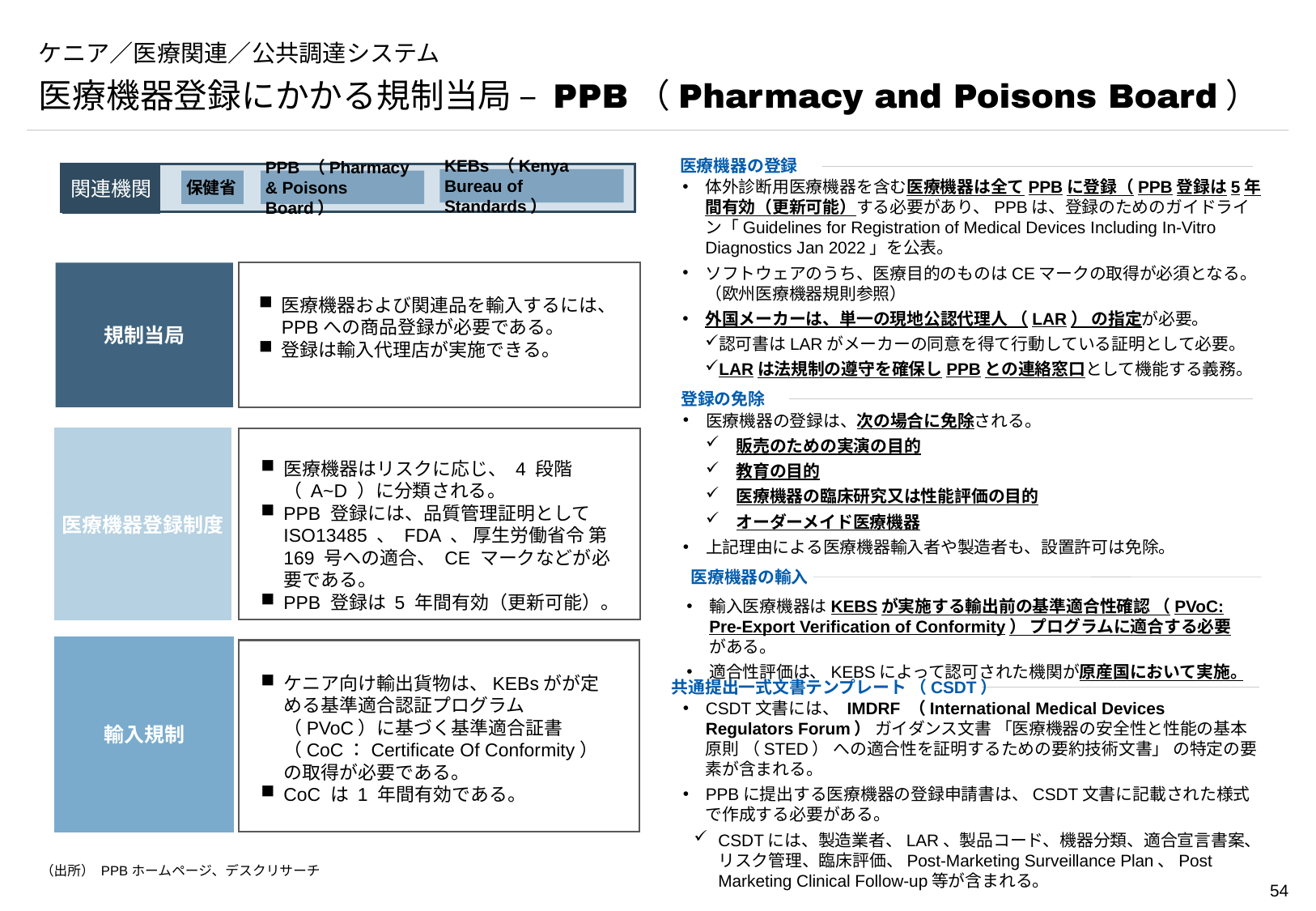

# ケニア／医療関連／公共調達システム
医療機器登録にかかる規制当局 – PPB（Pharmacy and Poisons Board）
医療機器の登録
体外診断用医療機器を含む医療機器は全てPPBに登録（PPB登録は5年間有効（更新可能）する必要があり、PPBは、登録のためのガイドライン「Guidelines for Registration of Medical Devices Including In-Vitro Diagnostics Jan 2022」を公表。
ソフトウェアのうち、医療目的のものはCEマークの取得が必須となる。（欧州医療機器規則参照）
外国メーカーは、単一の現地公認代理人 （LAR） の指定が必要。
認可書はLARがメーカーの同意を得て行動している証明として必要。
LARは法規制の遵守を確保しPPBとの連絡窓口として機能する義務。

関連機関
KEBs （Kenya Bureau of Standards）
保健省
PPB （Pharmacy & Poisons Board）
規制当局

医療機器および関連品を輸入するには、 PPBへの商品登録が必要である。
登録は輸入代理店が実施できる。
登録の免除
医療機器の登録は、次の場合に免除される。
販売のための実演の目的
教育の目的
医療機器の臨床研究又は性能評価の目的
オーダーメイド医療機器
上記理由による医療機器輸入者や製造者も、設置許可は免除。
医療機器はリスクに応じ、 4 段階（ A~D ）に分類される。過去の分類事例は以下サイトから検索できる。
医療機器登録制度
医療機器はリスクに応じ、 4 段階（ A~D ）に分類される。
PPB 登録には、品質管理証明として ISO13485 、 FDA 、 厚生労働省令 第 169 号への適合、 CE マークなどが必要である。
PPB 登録は 5 年間有効（更新可能）。
医療機器の輸入
輸入医療機器はKEBSが実施する輸出前の基準適合性確認 （PVoC: Pre-Export Verification of Conformity） プログラムに適合する必要がある。
適合性評価は、KEBSによって認可された機関が原産国において実施。
輸入規制

ケニア向け輸出貨物は、KEBsがが定める基準適合認証プログラム（PVoC）に基づく基準適合証書 （CoC：Certificate Of Conformity） の取得が必要である。
CoC は 1 年間有効である。
共通提出一式文書テンプレート （CSDT）
CSDT文書には、 IMDRF （International Medical Devices Regulators Forum） ガイダンス文書 「医療機器の安全性と性能の基本原則 （STED） への適合性を証明するための要約技術文書」 の特定の要素が含まれる。
PPBに提出する医療機器の登録申請書は、CSDT文書に記載された様式で作成する必要がある。
CSDTには、製造業者、LAR、製品コード、機器分類、適合宣言書案、リスク管理、臨床評価、Post-Marketing Surveillance Plan、Post Marketing Clinical Follow-up等が含まれる。
（出所） PPBホームページ、デスクリサーチ